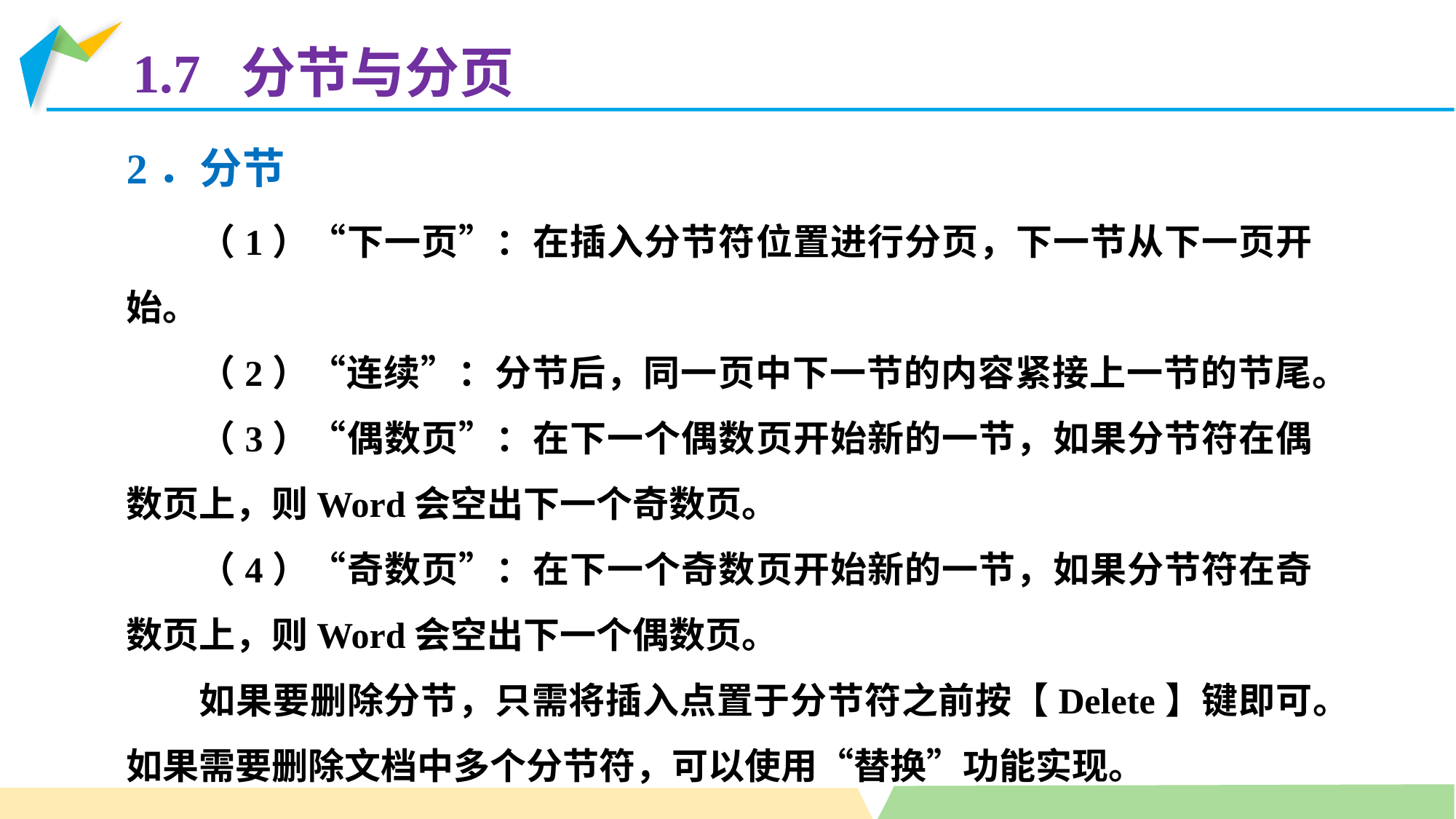

1.7  分节与分页
2．分节
（1）“下一页”：在插入分节符位置进行分页，下一节从下一页开始。
（2）“连续”：分节后，同一页中下一节的内容紧接上一节的节尾。
（3）“偶数页”：在下一个偶数页开始新的一节，如果分节符在偶数页上，则Word会空出下一个奇数页。
（4）“奇数页”：在下一个奇数页开始新的一节，如果分节符在奇数页上，则Word会空出下一个偶数页。
如果要删除分节，只需将插入点置于分节符之前按【Delete】键即可。如果需要删除文档中多个分节符，可以使用“替换”功能实现。